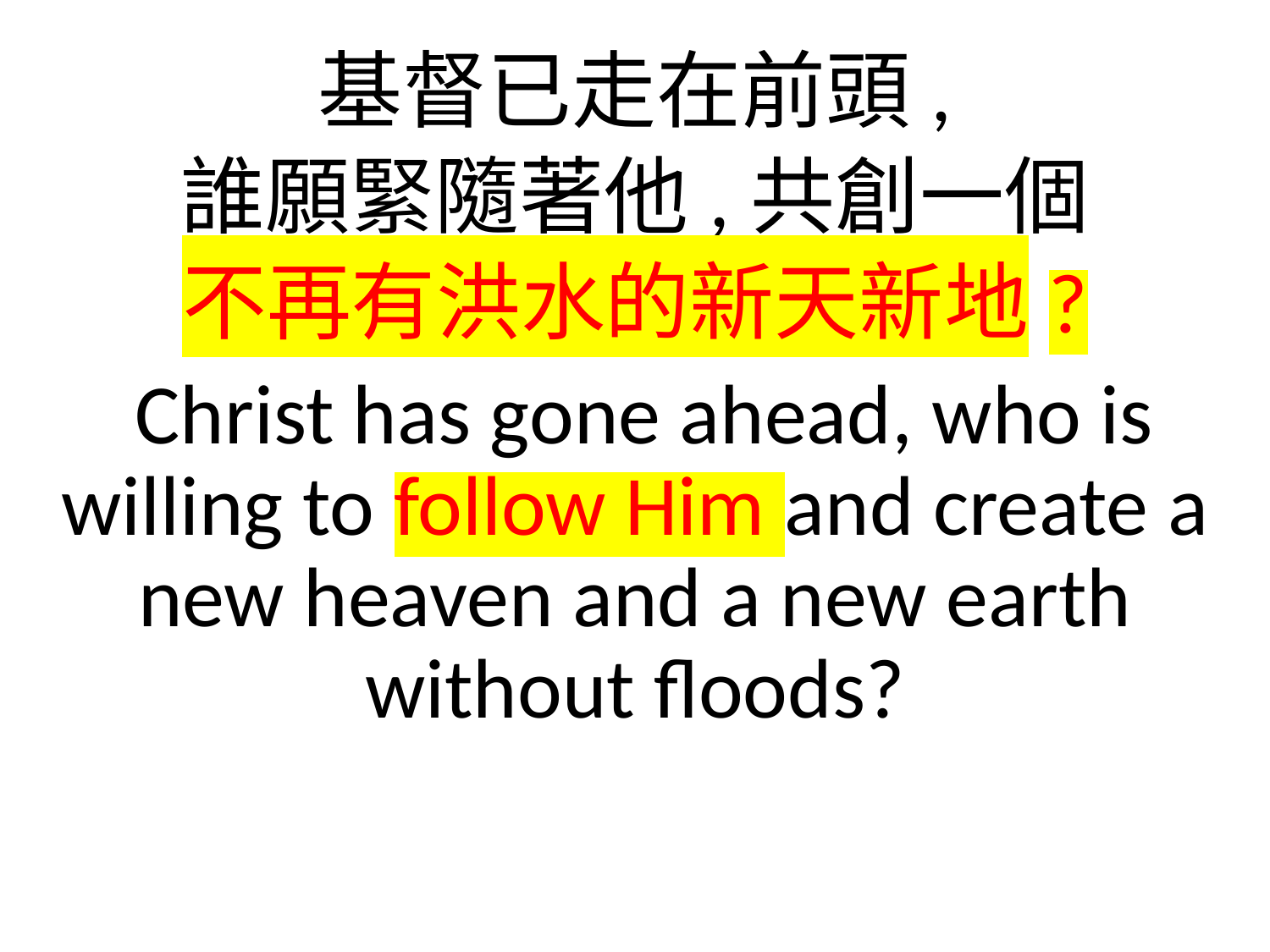

基督已走在前頭,
誰願緊隨著他,共創一個
不再有洪水的新天新地?
 Christ has gone ahead, who is willing to follow Him and create a new heaven and a new earth without floods?